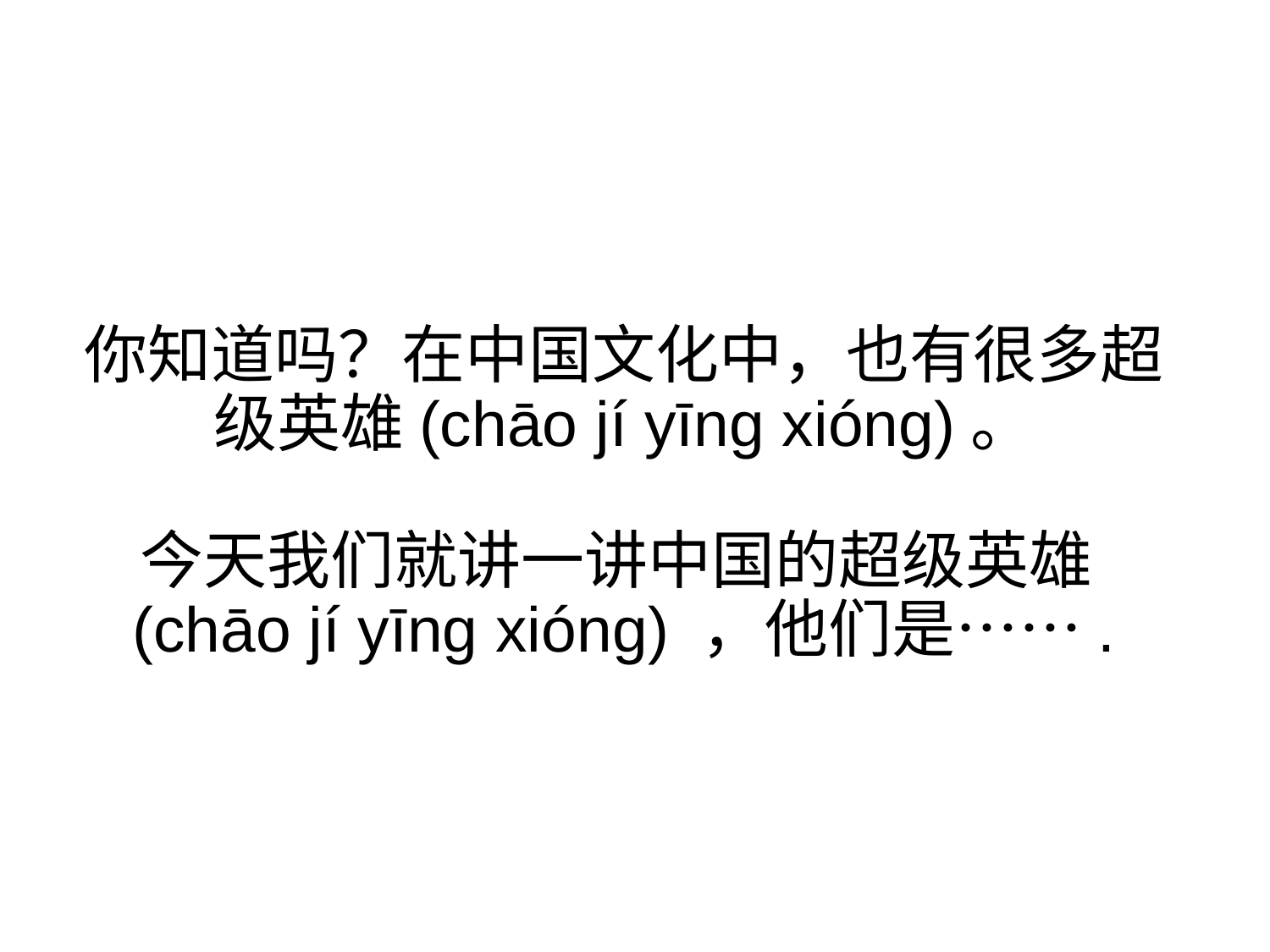

# 你知道吗？在中国文化中，也有很多超级英雄(chāo jí yīng xióng)。 今天我们就讲一讲中国的超级英雄(chāo jí yīng xióng) ，他们是…….